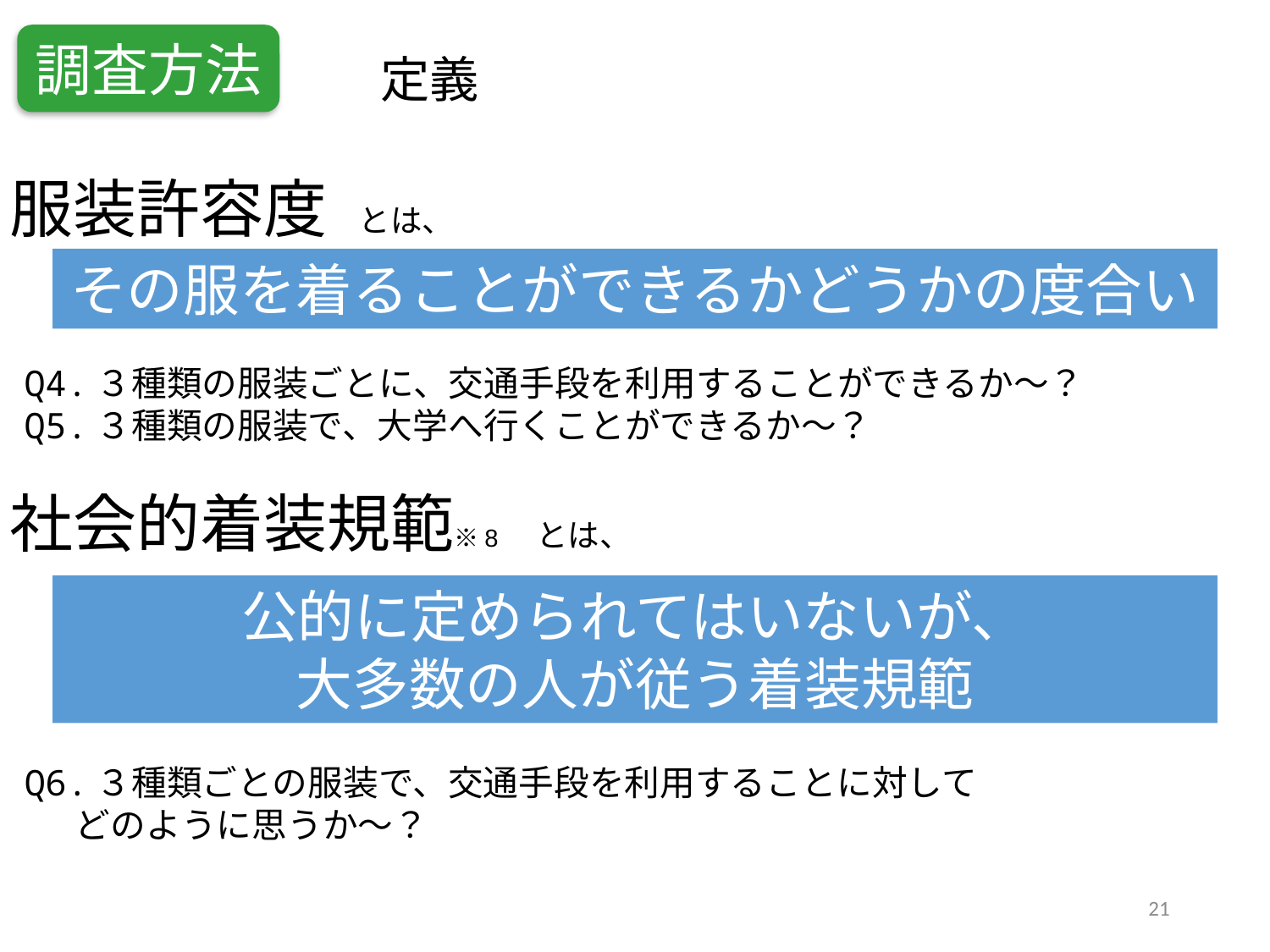

調査方法
定義
服装許容度　とは、

その服を着ることができるかどうかの度合い
Q4.３種類の服装ごとに、交通手段を利用することができるか～？
Q5.３種類の服装で、大学へ行くことができるか～？
社会的着装規範※8　とは、
公的に定められてはいないが、
大多数の人が従う着装規範
Q6.３種類ごとの服装で、交通手段を利用することに対して
　  どのように思うか～？
21